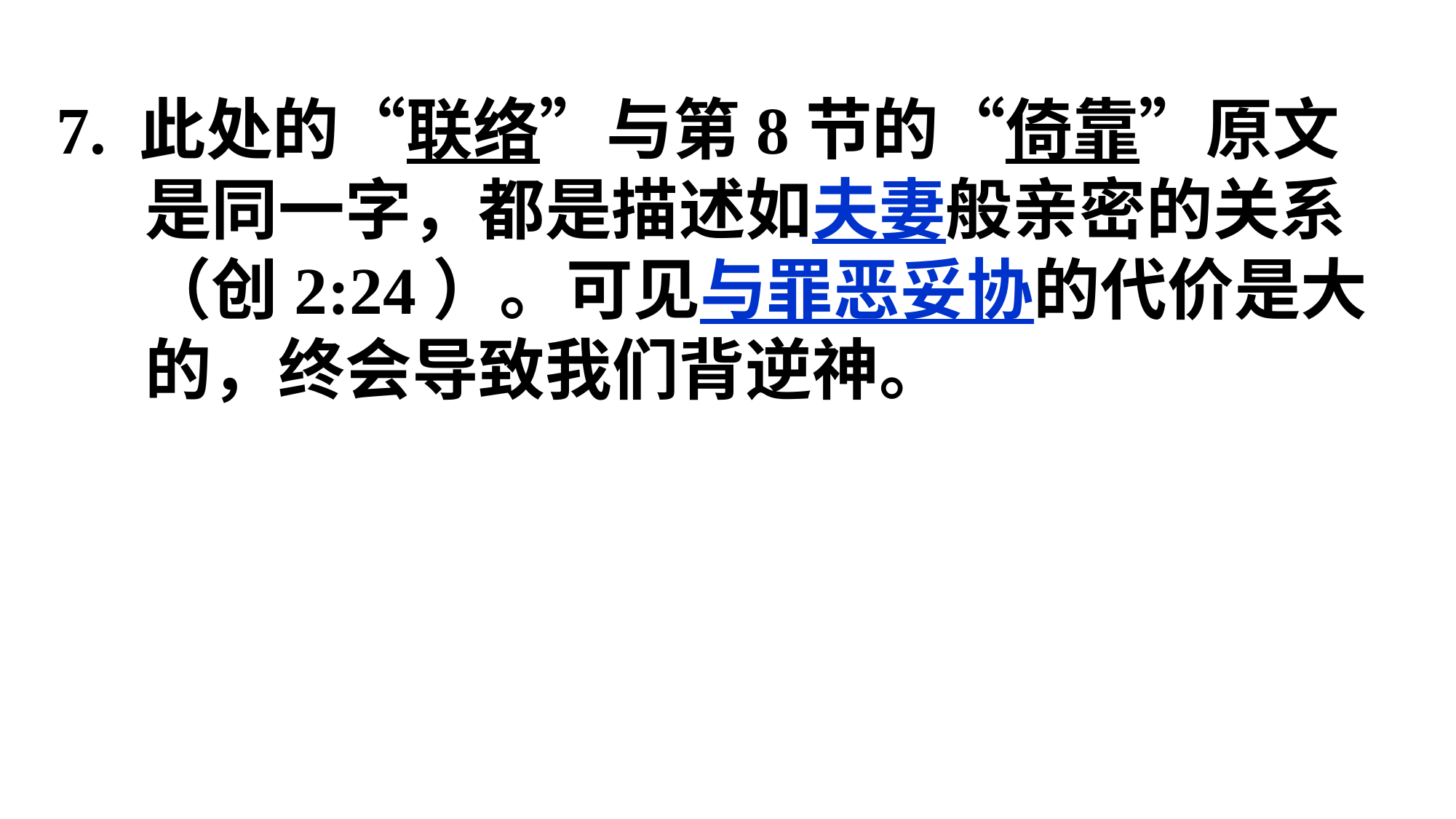

7. 此处的“联络”与第8节的“倚靠”原文是同一字，都是描述如夫妻般亲密的关系（创2:24）。可见与罪恶妥协的代价是大的，终会导致我们背逆神。